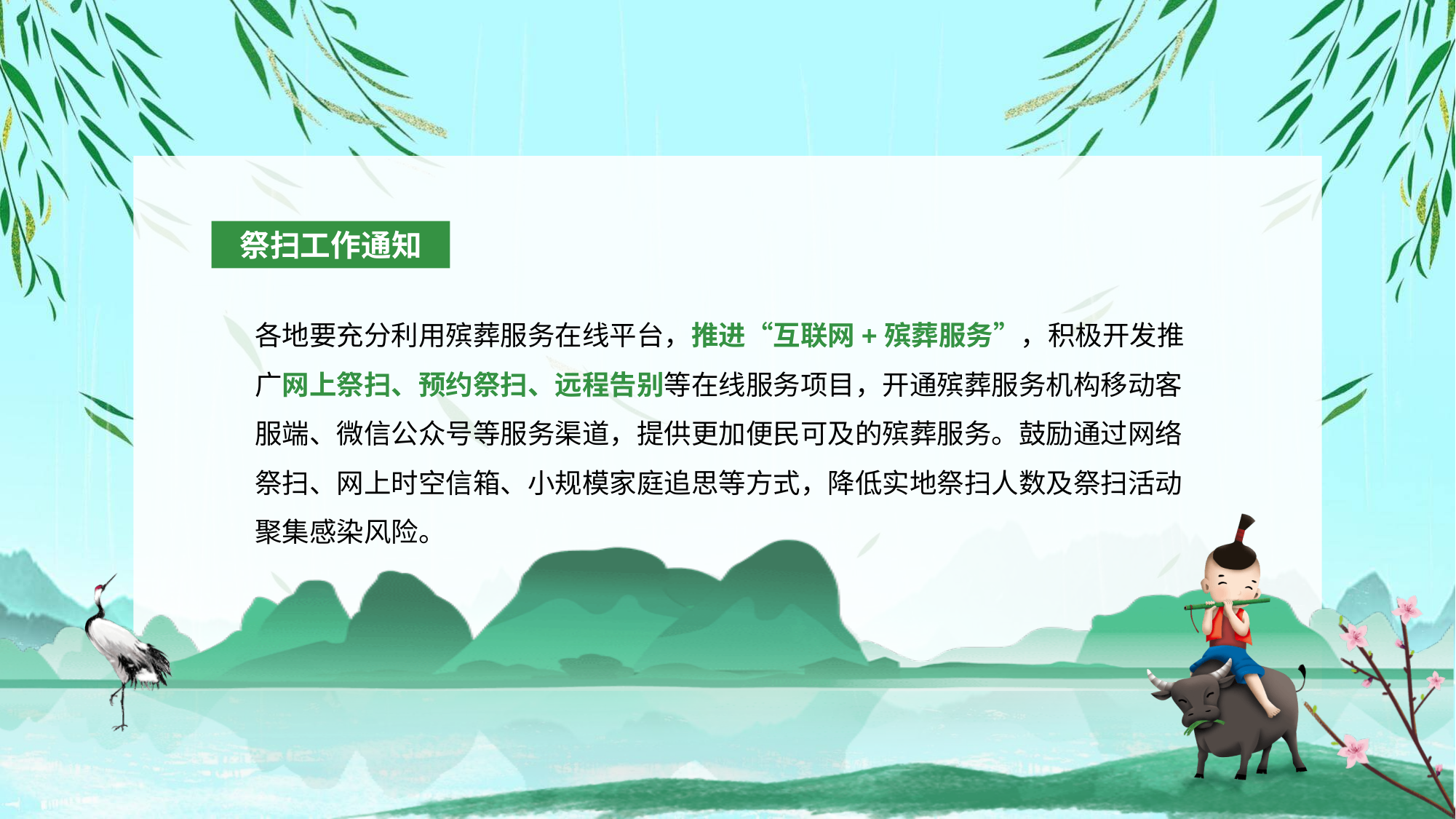

祭扫工作通知
各地要充分利用殡葬服务在线平台，推进“互联网+殡葬服务”，积极开发推广网上祭扫、预约祭扫、远程告别等在线服务项目，开通殡葬服务机构移动客服端、微信公众号等服务渠道，提供更加便民可及的殡葬服务。鼓励通过网络祭扫、网上时空信箱、小规模家庭追思等方式，降低实地祭扫人数及祭扫活动聚集感染风险。